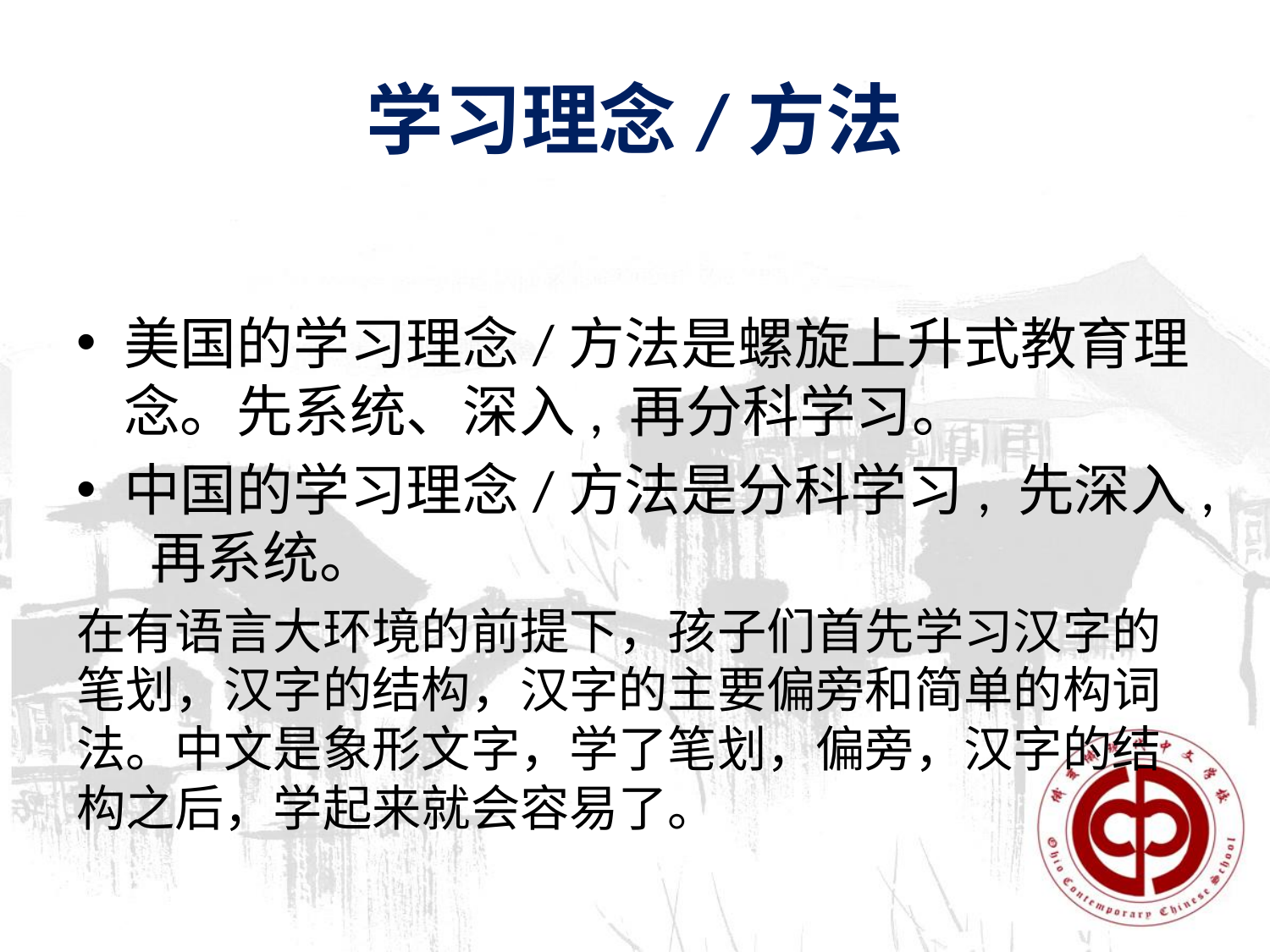

# 学习理念/方法

美国的学习理念/方法是螺旋上升式教育理念。先系统、深入, 再分科学习。
中国的学习理念/方法是分科学习, 先深入, 再系统。
在有语言大环境的前提下，孩子们首先学习汉字的笔划，汉字的结构，汉字的主要偏旁和简单的构词法。中文是象形文字，学了笔划，偏旁，汉字的结构之后，学起来就会容易了。